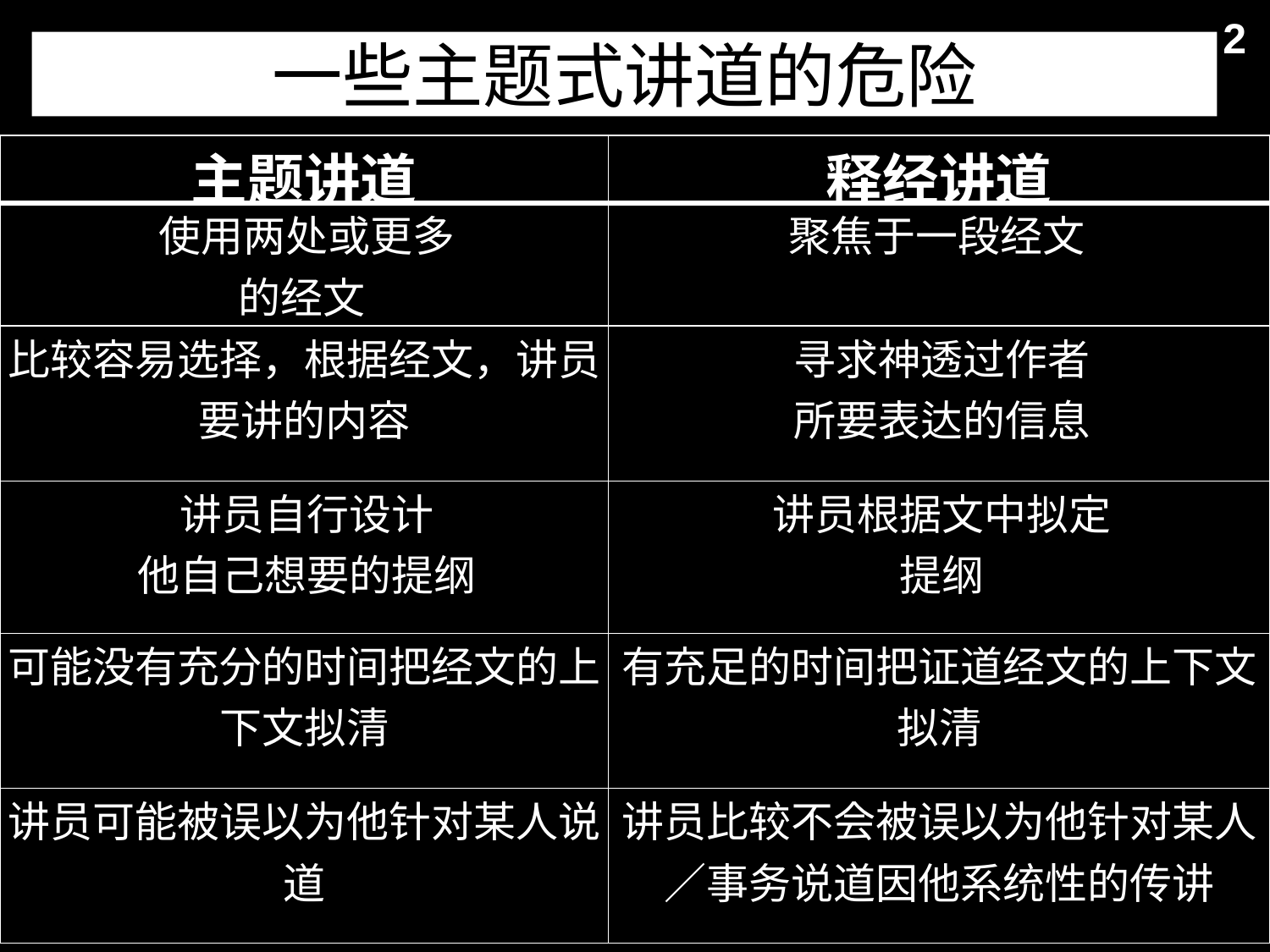

2
# 一些主题式讲道的危险
| 主题讲道 | 释经讲道 |
| --- | --- |
| 使用两处或更多 的经文 | 聚焦于一段经文 |
| 比较容易选择，根据经文，讲员要讲的内容 | 寻求神透过作者 所要表达的信息 |
| 讲员自行设计 他自己想要的提纲 | 讲员根据文中拟定 提纲 |
| 可能没有充分的时间把经文的上下文拟清 | 有充足的时间把证道经文的上下文拟清 |
| 讲员可能被误以为他针对某人说道 | 讲员比较不会被误以为他针对某人／事务说道因他系统性的传讲 |